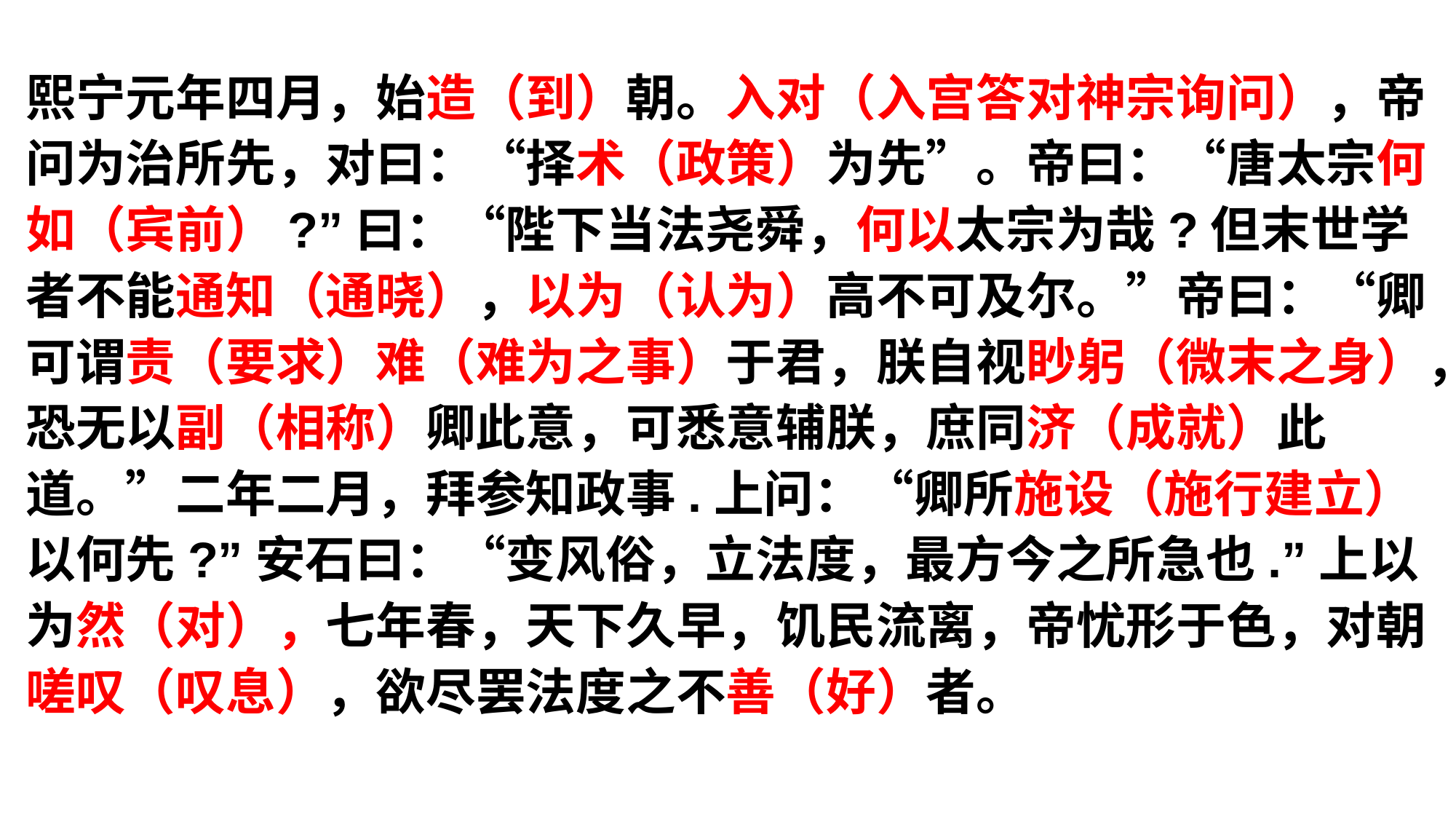

熙宁元年四月，始造（到）朝。入对（入宫答对神宗询问），帝问为治所先，对曰：“择术（政策）为先”。帝曰：“唐太宗何如（宾前）?”曰：“陛下当法尧舜，何以太宗为哉?但末世学者不能通知（通晓），以为（认为）高不可及尔。”帝曰：“卿可谓责（要求）难（难为之事）于君，朕自视眇躬（微末之身），恐无以副（相称）卿此意，可悉意辅朕，庶同济（成就）此道。”二年二月，拜参知政事.上问：“卿所施设（施行建立）以何先?”安石曰：“变风俗，立法度，最方今之所急也.”上以为然（对），七年春，天下久早，饥民流离，帝忧形于色，对朝嗟叹（叹息），欲尽罢法度之不善（好）者。